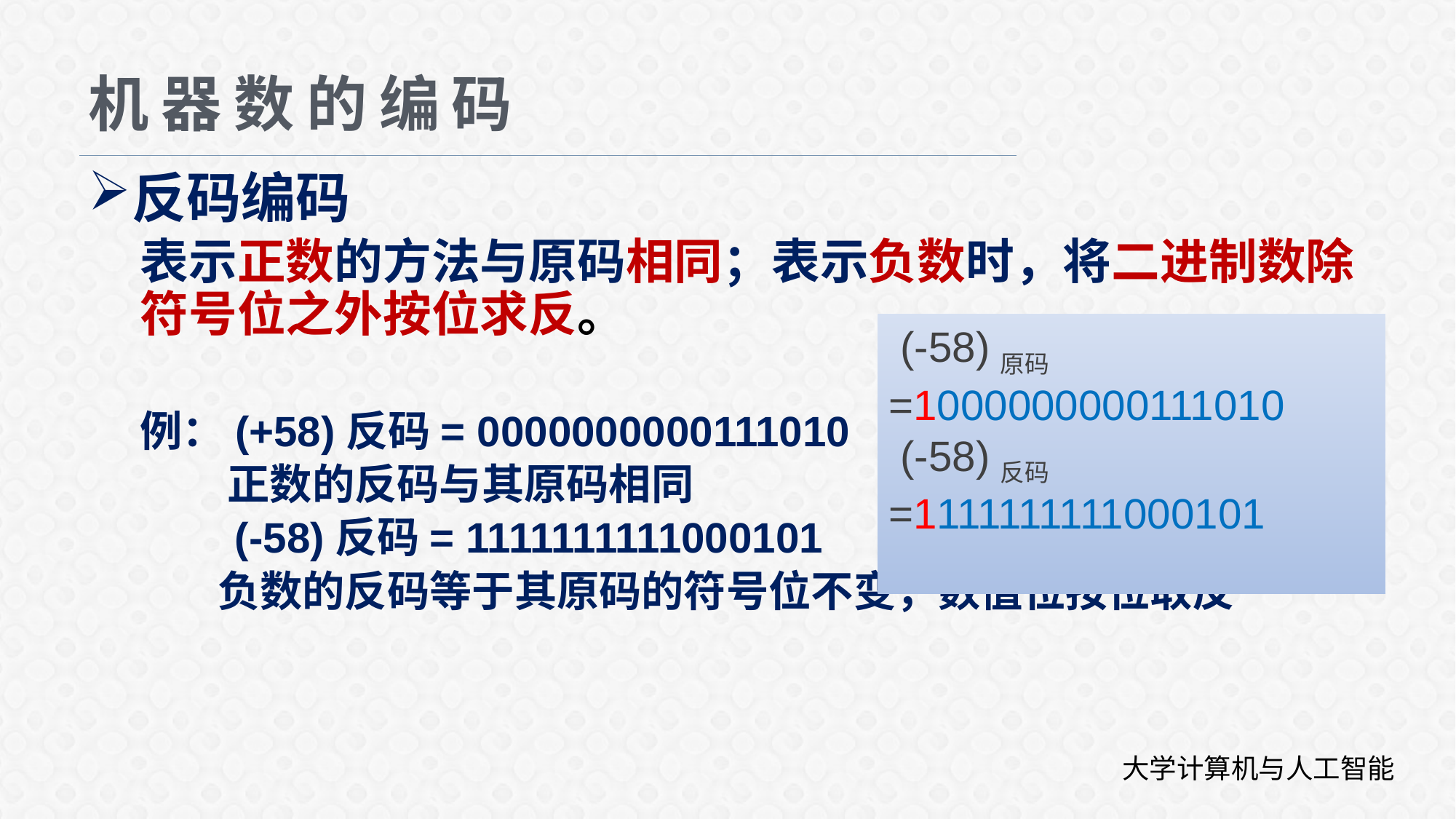

# 机器数的编码
反码编码
表示正数的方法与原码相同；表示负数时，将二进制数除符号位之外按位求反。

例：(+58)反码= 0000000000111010
        正数的反码与其原码相同
        (-58)反码= 1111111111000101
       负数的反码等于其原码的符号位不变，数值位按位取反

 (-58)原码=1000000000111010
 (-58)反码=1111111111000101
大学计算机与人工智能